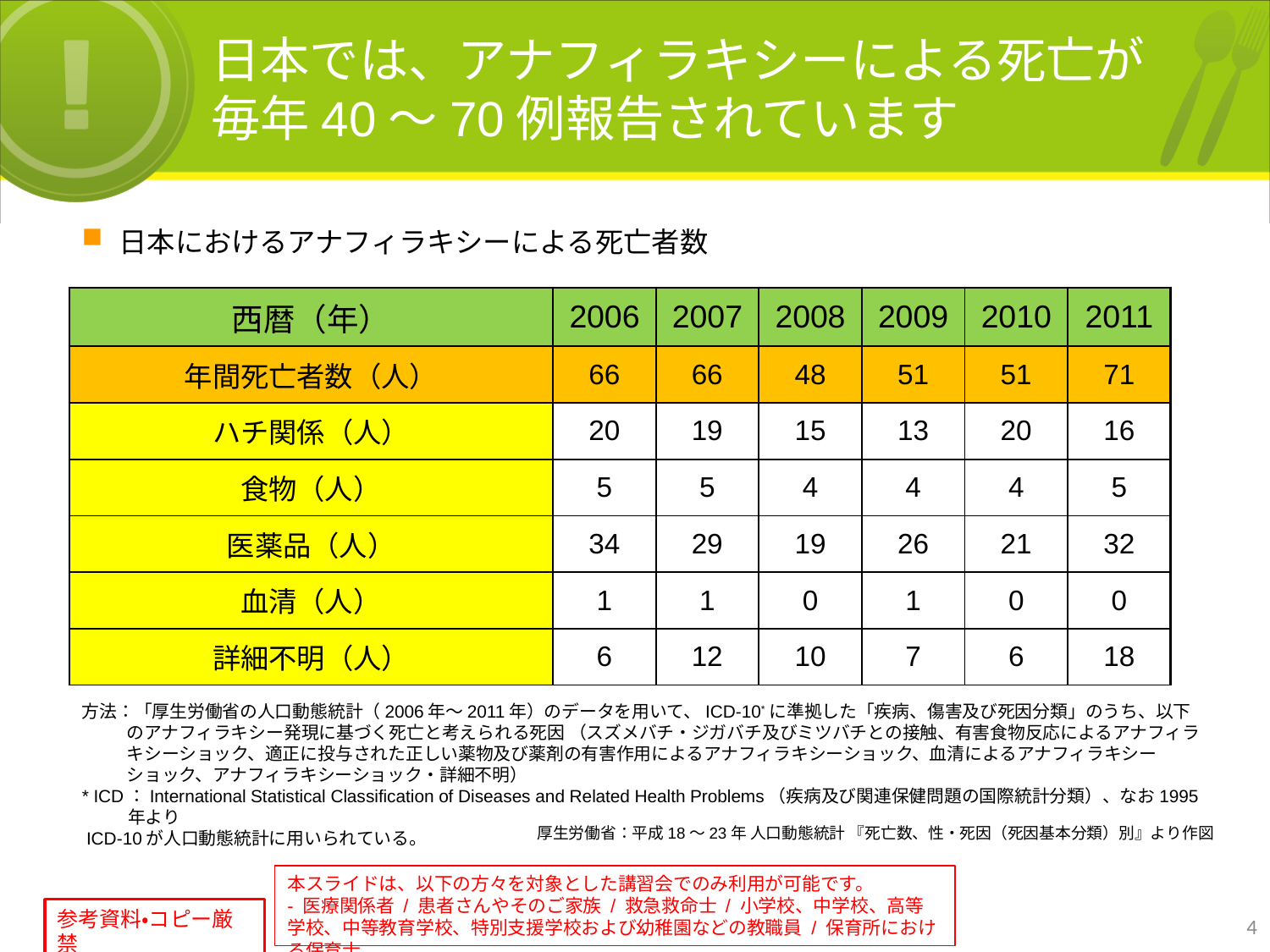

# 日本では、アナフィラキシーによる死亡が 毎年40～70例報告されています
日本におけるアナフィラキシーによる死亡者数
| 西暦（年） | 2006 | 2007 | 2008 | 2009 | 2010 | 2011 |
| --- | --- | --- | --- | --- | --- | --- |
| 年間死亡者数（人） | 66 | 66 | 48 | 51 | 51 | 71 |
| ハチ関係（人） | 20 | 19 | 15 | 13 | 20 | 16 |
| 食物（人） | 5 | 5 | 4 | 4 | 4 | 5 |
| 医薬品（人） | 34 | 29 | 19 | 26 | 21 | 32 |
| 血清（人） | 1 | 1 | 0 | 1 | 0 | 0 |
| 詳細不明（人） | 6 | 12 | 10 | 7 | 6 | 18 |
方法：「厚生労働省の人口動態統計（2006年～2011年）のデータを用いて、ICD-10*に準拠した「疾病、傷害及び死因分類」のうち、以下のアナフィラキシー発現に基づく死亡と考えられる死因 （スズメバチ・ジガバチ及びミツバチとの接触、有害食物反応によるアナフィラキシーショック、適正に投与された正しい薬物及び薬剤の有害作用によるアナフィラキシーショック、血清によるアナフィラキシーショック、アナフィラキシーショック・詳細不明）
* ICD：International Statistical Classification of Diseases and Related Health Problems（疾病及び関連保健問題の国際統計分類）、なお1995年より
ICD-10が人口動態統計に用いられている。
厚生労働省：平成18～23年 人口動態統計 『死亡数、性・死因（死因基本分類）別』より作図
4